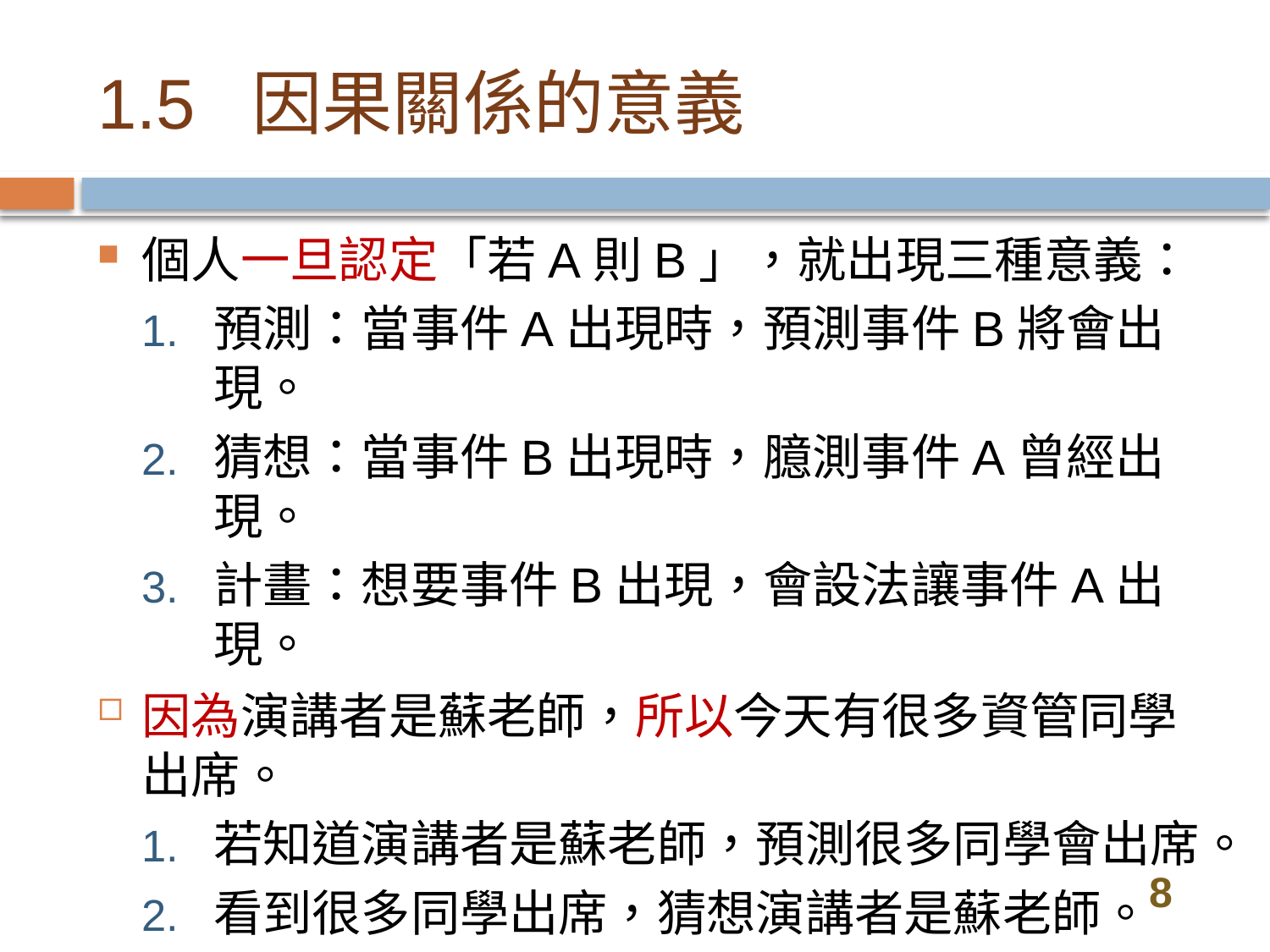

# 1.5  因果關係的意義
個人一旦認定「若A則B」，就出現三種意義：
預測：當事件A出現時，預測事件B將會出現。
猜想：當事件B出現時，臆測事件A曾經出現。
計畫：想要事件B出現，會設法讓事件A出現。
因為演講者是蘇老師，所以今天有很多資管同學出席。
若知道演講者是蘇老師，預測很多同學會出席。
看到很多同學出席，猜想演講者是蘇老師。
主任想要很多同學出席，就計畫演講者是蘇老師。
8